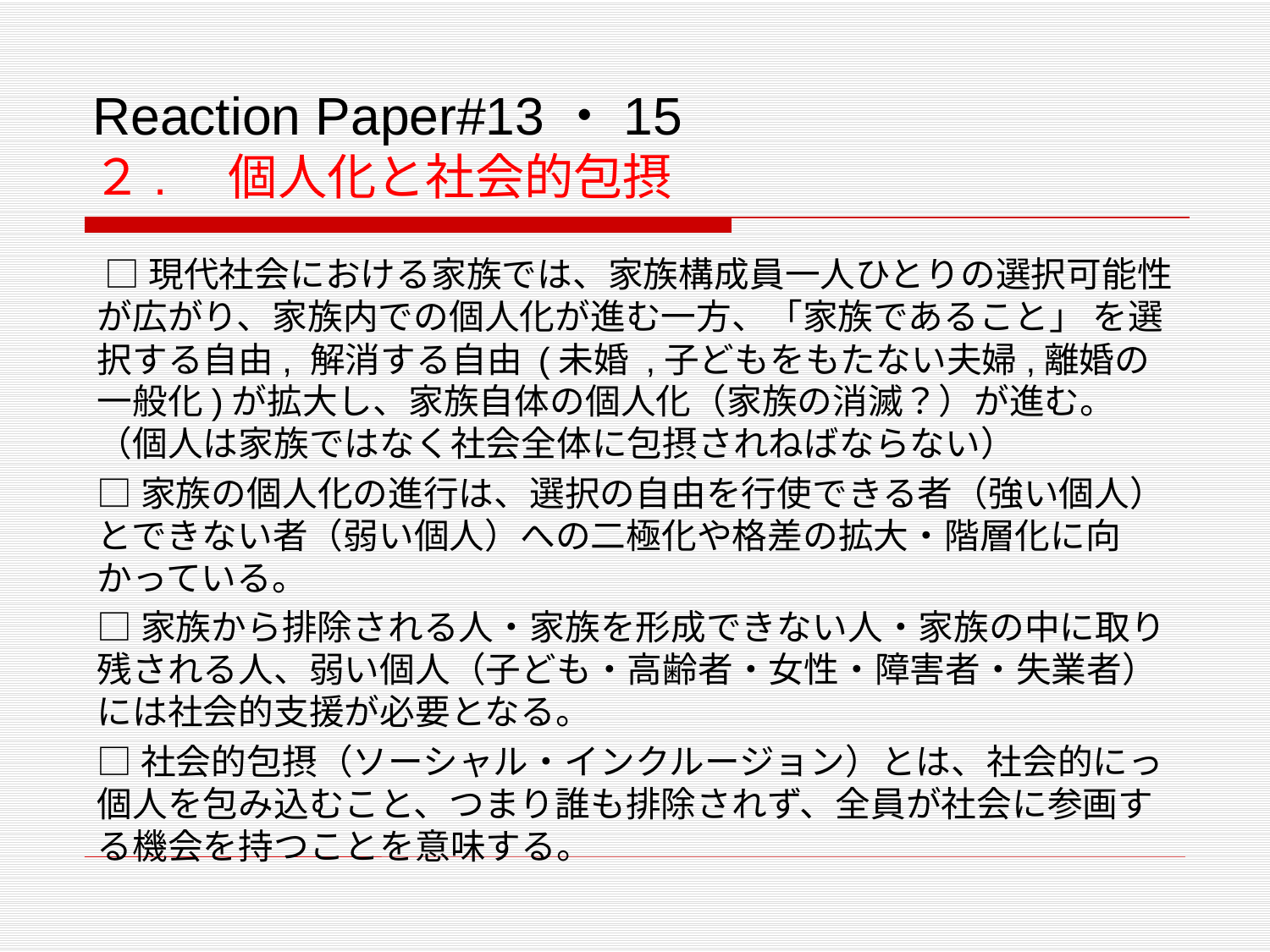

# Reaction Paper#13・15 ２.　個人化と社会的包摂
 □現代社会における家族では、家族構成員一人ひとりの選択可能性が広がり、家族内での個人化が進む一方、「家族であること」 を選択する自由, 解消する自由 (未婚 ,子どもをもたない夫婦,離婚の一般化)が拡大し、家族自体の個人化（家族の消滅？）が進む。（個人は家族ではなく社会全体に包摂されねばならない）
□家族の個人化の進行は、選択の自由を行使できる者（強い個人）とできない者（弱い個人）への二極化や格差の拡大・階層化に向かっている。
□家族から排除される人・家族を形成できない人・家族の中に取り残される人、弱い個人（子ども・高齢者・女性・障害者・失業者）には社会的支援が必要となる。
□社会的包摂（ソーシャル・インクルージョン）とは、社会的にっ個人を包み込むこと、つまり誰も排除されず、全員が社会に参画する機会を持つことを意味する。